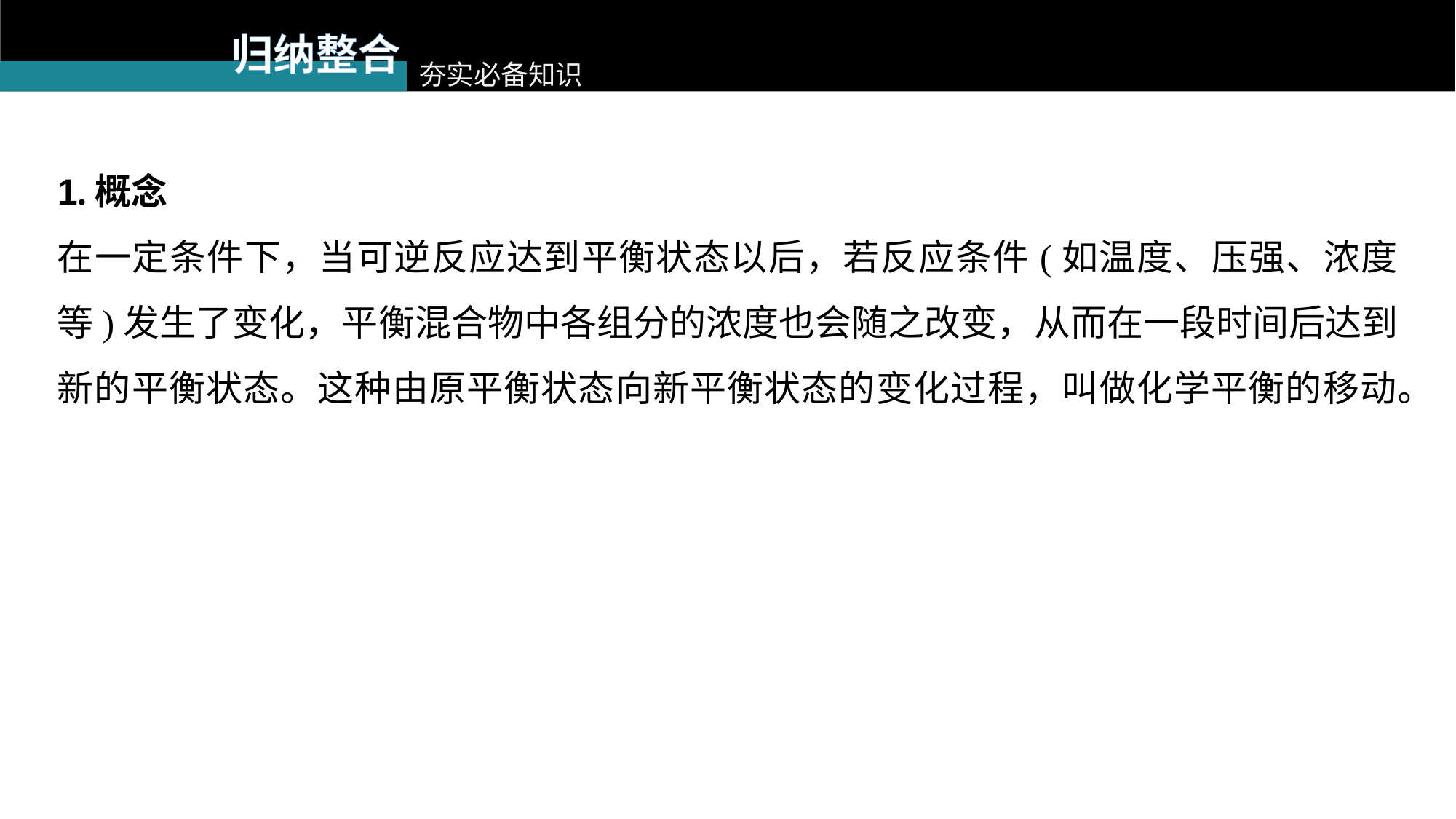

归纳整合
夯实必备知识

1.概念
在一定条件下，当可逆反应达到平衡状态以后，若反应条件(如温度、压强、浓度等)发生了变化，平衡混合物中各组分的浓度也会随之改变，从而在一段时间后达到新的平衡状态。这种由原平衡状态向新平衡状态的变化过程，叫做化学平衡的移动。